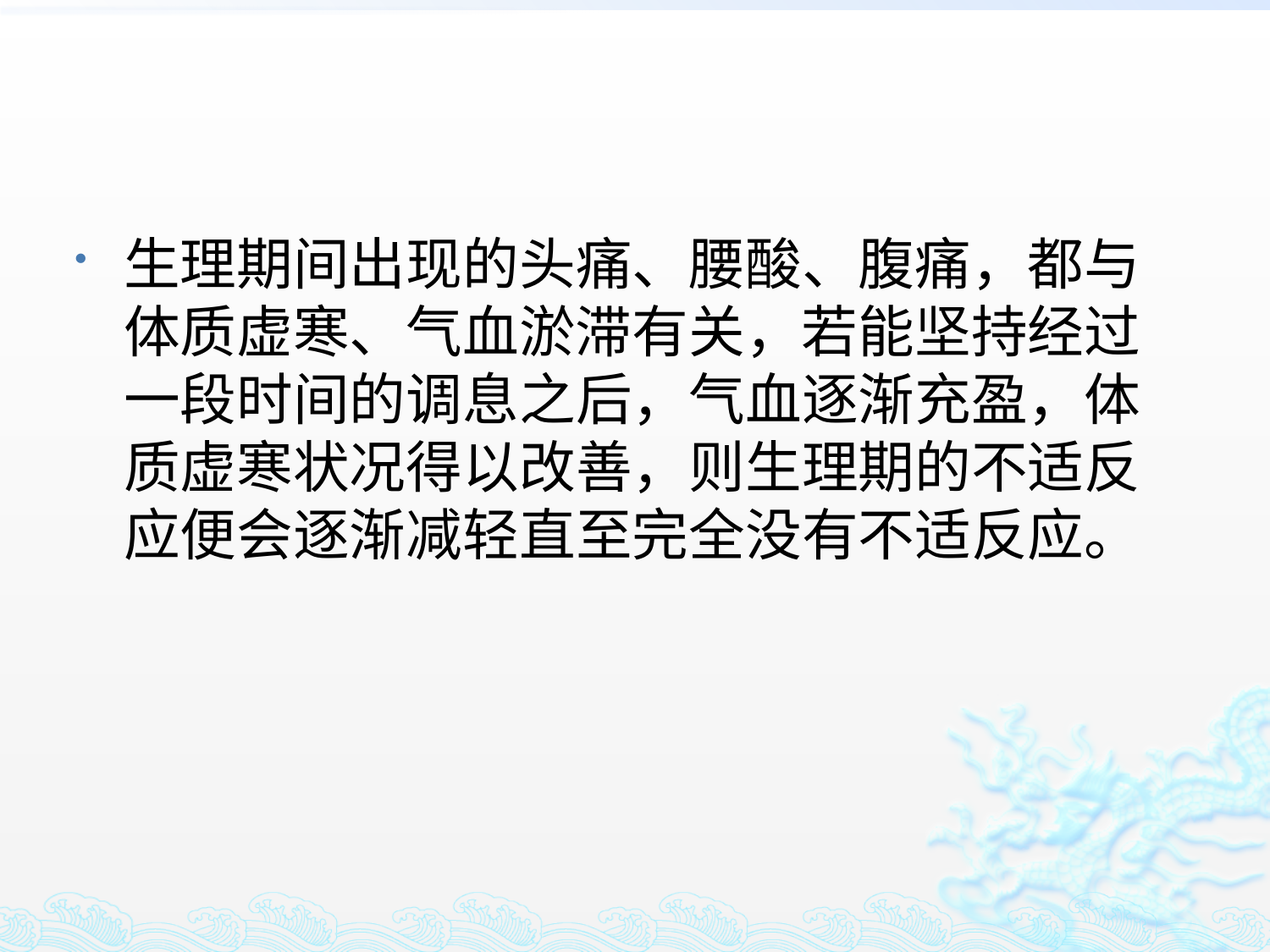

生理期间出现的头痛、腰酸、腹痛，都与体质虚寒、气血淤滞有关，若能坚持经过一段时间的调息之后，气血逐渐充盈，体质虚寒状况得以改善，则生理期的不适反应便会逐渐减轻直至完全没有不适反应。